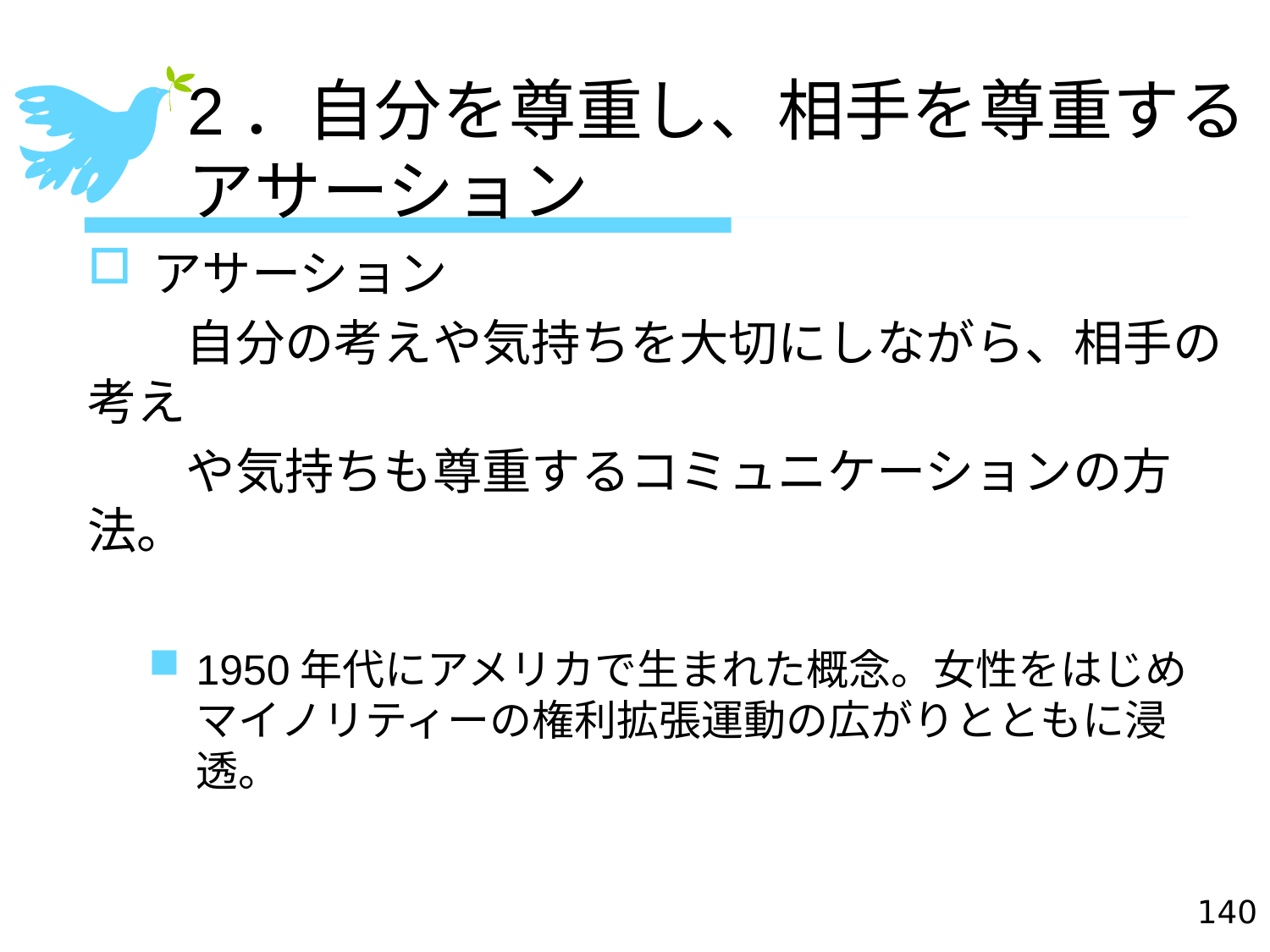

# 2．自分を尊重し、相手を尊重するアサーション
アサーション
　　自分の考えや気持ちを大切にしながら、相手の考え
　　や気持ちも尊重するコミュニケーションの方法。

1950年代にアメリカで生まれた概念。女性をはじめマイノリティーの権利拡張運動の広がりとともに浸透。

140